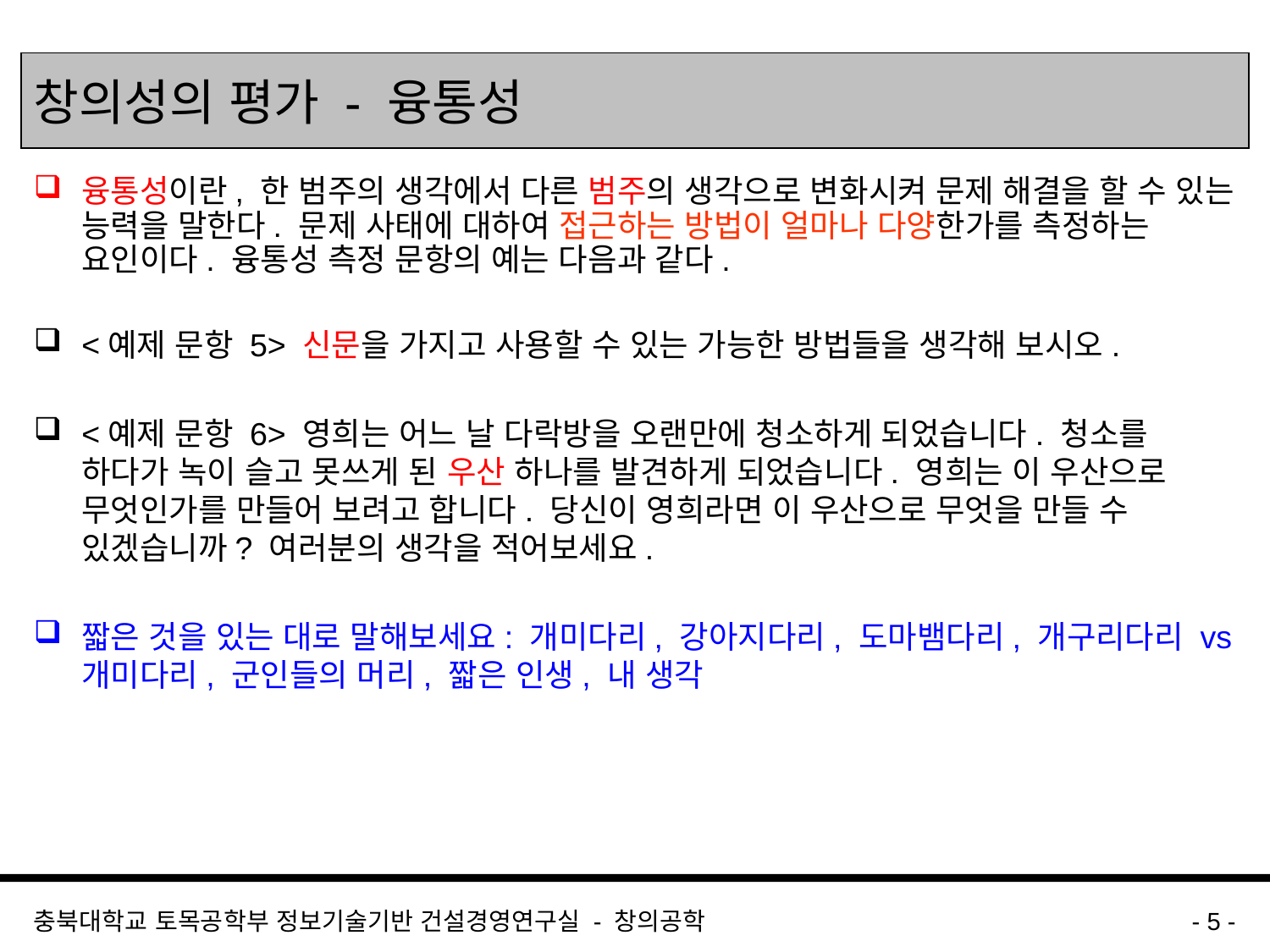

# 창의성의 평가 - 융통성
융통성이란, 한 범주의 생각에서 다른 범주의 생각으로 변화시켜 문제 해결을 할 수 있는 능력을 말한다. 문제 사태에 대하여 접근하는 방법이 얼마나 다양한가를 측정하는 요인이다. 융통성 측정 문항의 예는 다음과 같다.

<예제 문항 5> 신문을 가지고 사용할 수 있는 가능한 방법들을 생각해 보시오.

<예제 문항 6> 영희는 어느 날 다락방을 오랜만에 청소하게 되었습니다. 청소를 하다가 녹이 슬고 못쓰게 된 우산 하나를 발견하게 되었습니다. 영희는 이 우산으로 무엇인가를 만들어 보려고 합니다. 당신이 영희라면 이 우산으로 무엇을 만들 수 있겠습니까? 여러분의 생각을 적어보세요.

짧은 것을 있는 대로 말해보세요: 개미다리, 강아지다리, 도마뱀다리, 개구리다리 vs 개미다리, 군인들의 머리, 짧은 인생, 내 생각
충북대학교 토목공학부 정보기술기반 건설경영연구실 - 창의공학
- 5 -